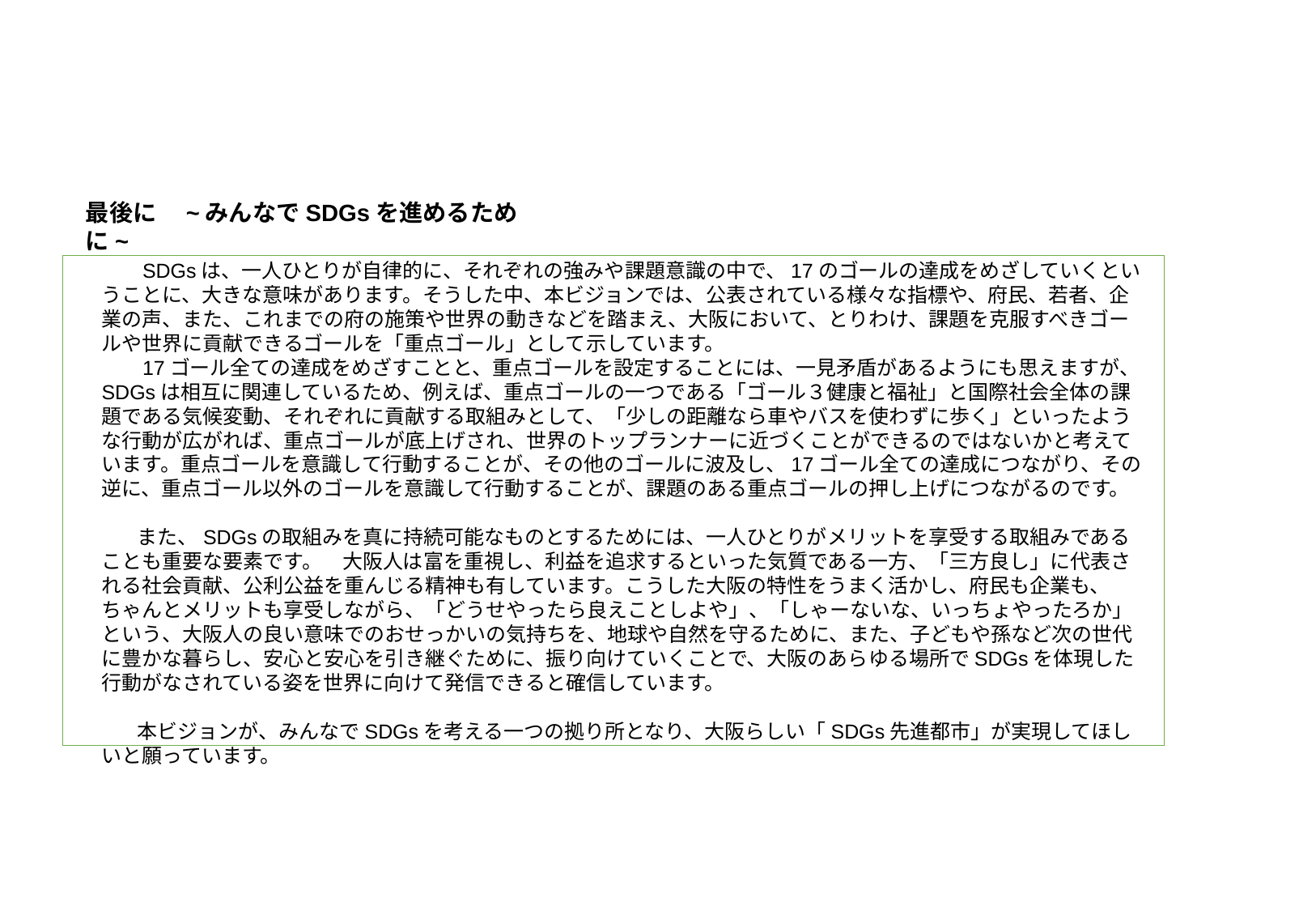

最後に　~みんなでSDGsを進めるために~

　　　SDGsは、一人ひとりが自律的に、それぞれの強みや課題意識の中で、17のゴールの達成をめざしていくということに、大きな意味があります。そうした中、本ビジョンでは、公表されている様々な指標や、府民、若者、企業の声、また、これまでの府の施策や世界の動きなどを踏まえ、大阪において、とりわけ、課題を克服すべきゴールや世界に貢献できるゴールを「重点ゴール」として示しています。
　　　17ゴール全ての達成をめざすことと、重点ゴールを設定することには、一見矛盾があるようにも思えますが、 SDGsは相互に関連しているため、例えば、重点ゴールの一つである「ゴール３健康と福祉」と国際社会全体の課題である気候変動、それぞれに貢献する取組みとして、「少しの距離なら車やバスを使わずに歩く」といったような行動が広がれば、重点ゴールが底上げされ、世界のトップランナーに近づくことができるのではないかと考えています。重点ゴールを意識して行動することが、その他のゴールに波及し、17ゴール全ての達成につながり、その逆に、重点ゴール以外のゴールを意識して行動することが、課題のある重点ゴールの押し上げにつながるのです。

　　　また、SDGsの取組みを真に持続可能なものとするためには、一人ひとりがメリットを享受する取組みであることも重要な要素です。　大阪人は富を重視し、利益を追求するといった気質である一方、「三方良し」に代表される社会貢献、公利公益を重んじる精神も有しています。こうした大阪の特性をうまく活かし、府民も企業も、ちゃんとメリットも享受しながら、「どうせやったら良えことしよや」、「しゃーないな、いっちょやったろか」という、大阪人の良い意味でのおせっかいの気持ちを、地球や自然を守るために、また、子どもや孫など次の世代に豊かな暮らし、安心と安心を引き継ぐために、振り向けていくことで、大阪のあらゆる場所でSDGsを体現した行動がなされている姿を世界に向けて発信できると確信しています。

　　　本ビジョンが、みんなでSDGsを考える一つの拠り所となり、大阪らしい「SDGs先進都市」が実現してほしいと願っています。